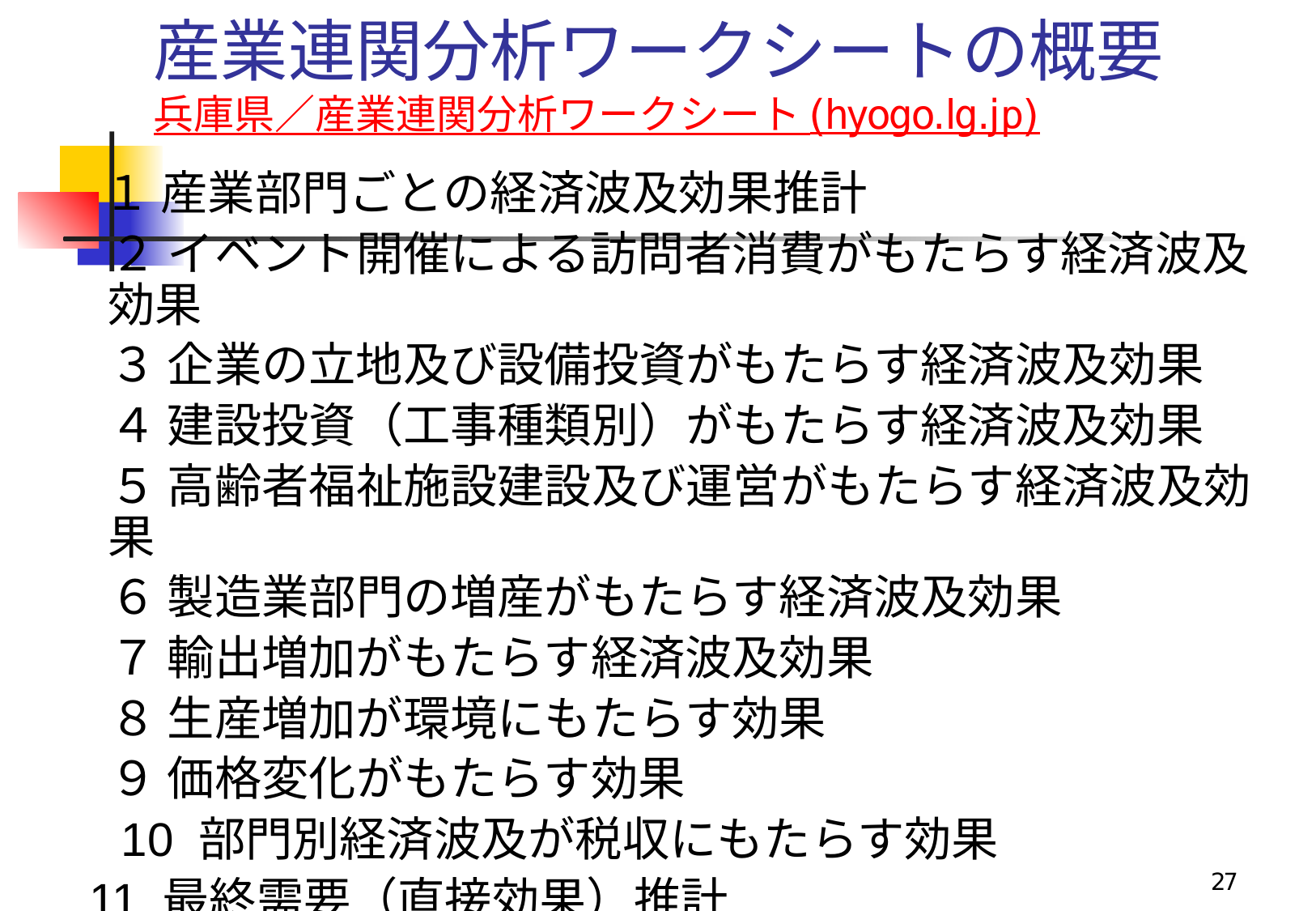

# 産業連関分析ワークシートの概要 兵庫県／産業連関分析ワークシート (hyogo.lg.jp)
　１ 産業部門ごとの経済波及効果推計
　２ イベント開催による訪問者消費がもたらす経済波及効果
　３ 企業の立地及び設備投資がもたらす経済波及効果
　４ 建設投資（工事種類別）がもたらす経済波及効果
　５ 高齢者福祉施設建設及び運営がもたらす経済波及効果
　６ 製造業部門の増産がもたらす経済波及効果
　７ 輸出増加がもたらす経済波及効果
　８ 生産増加が環境にもたらす効果
　９ 価格変化がもたらす効果
　10 部門別経済波及が税収にもたらす効果
  11 最終需要（直接効果）推計
　12 最終需要（直接効果2）推計

27